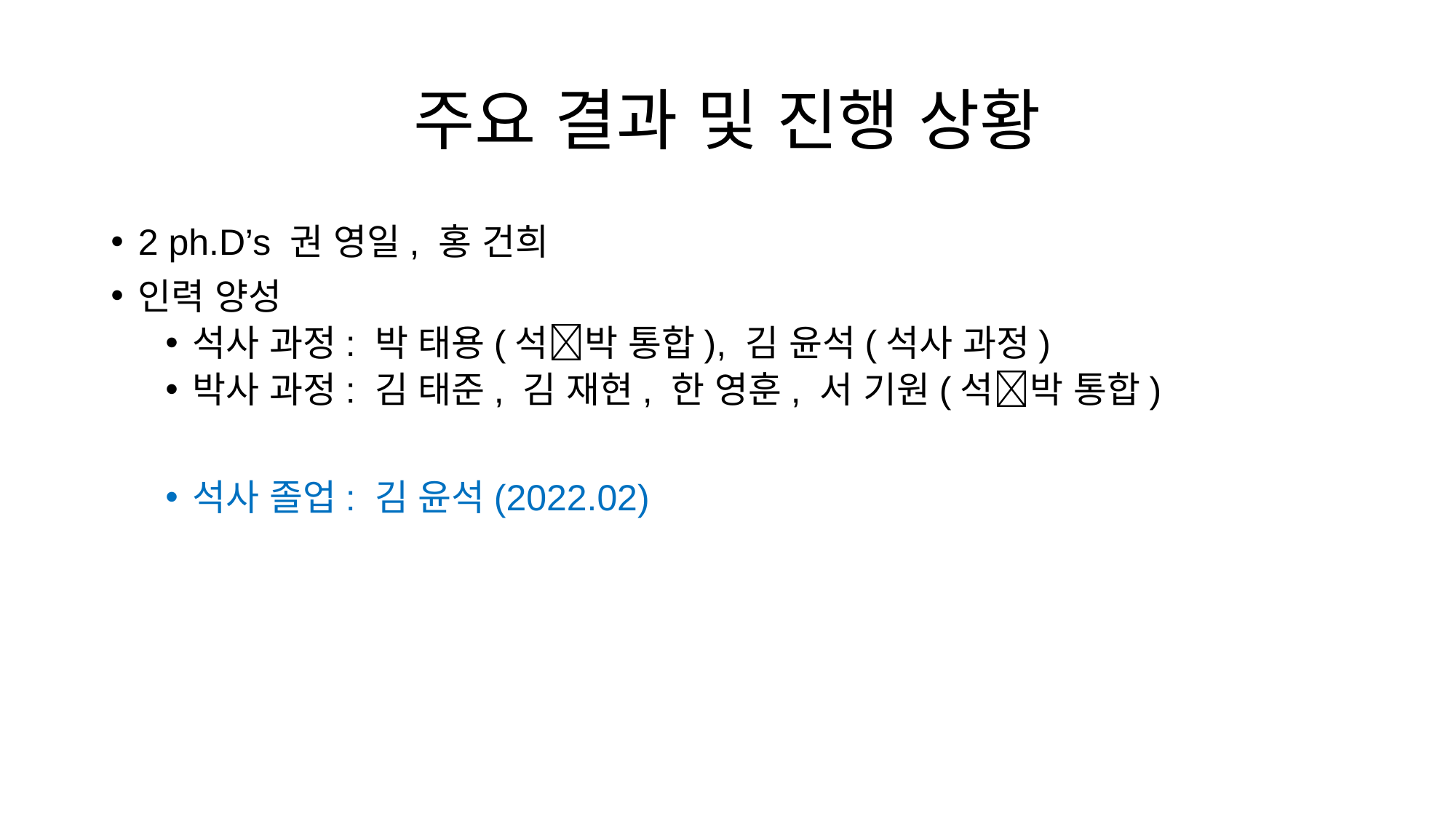

# 주요 결과 및 진행 상황
2 ph.D’s 권 영일, 홍 건희
인력 양성
석사 과정: 박 태용(석⋅박 통합), 김 윤석(석사 과정)
박사 과정: 김 태준, 김 재현, 한 영훈, 서 기원(석⋅박 통합)

석사 졸업: 김 윤석(2022.02)